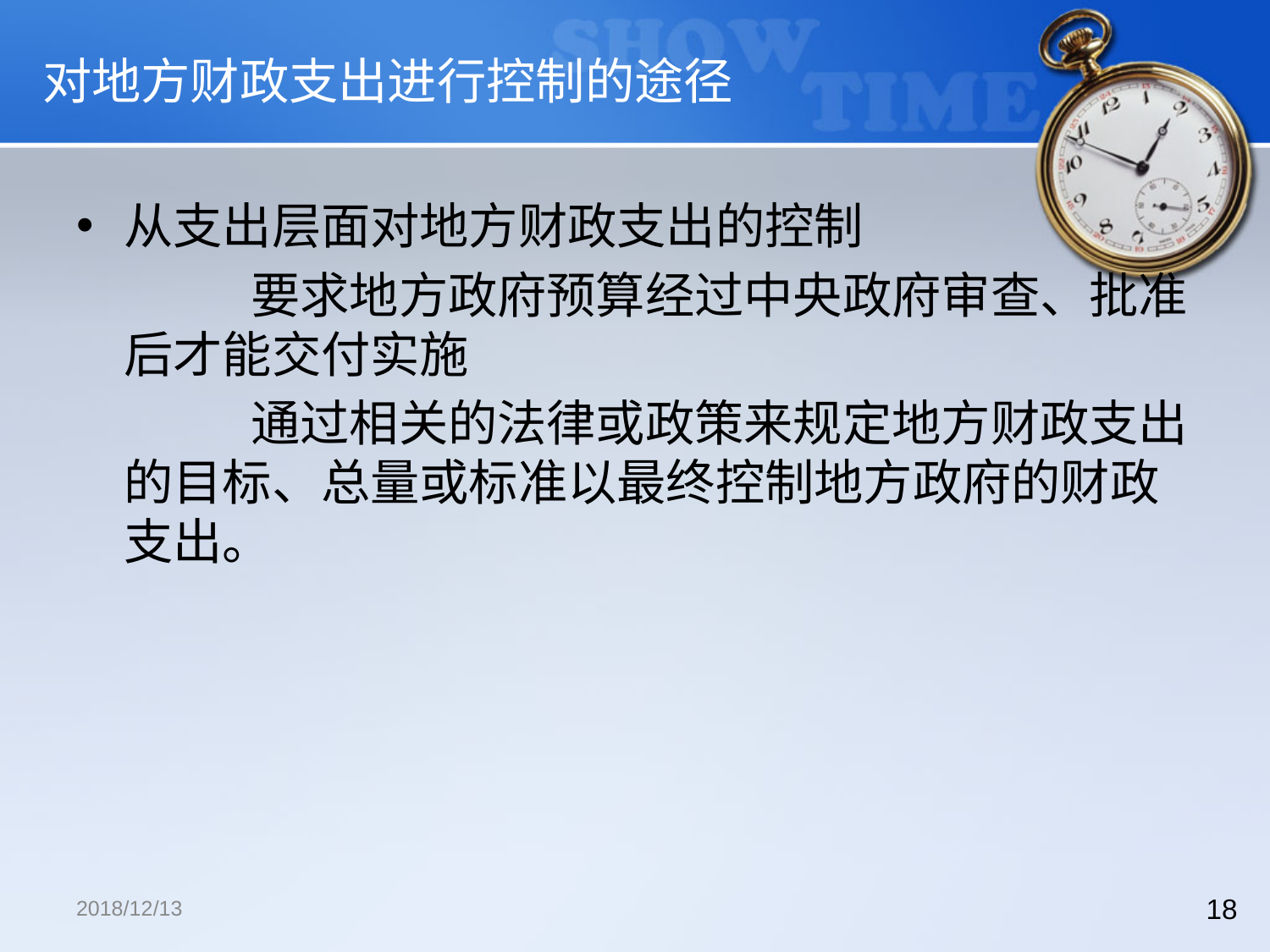

# 对地方财政支出进行控制的途径
从支出层面对地方财政支出的控制
		要求地方政府预算经过中央政府审查、批准后才能交付实施
		通过相关的法律或政策来规定地方财政支出的目标、总量或标准以最终控制地方政府的财政支出。
2018/12/13
18